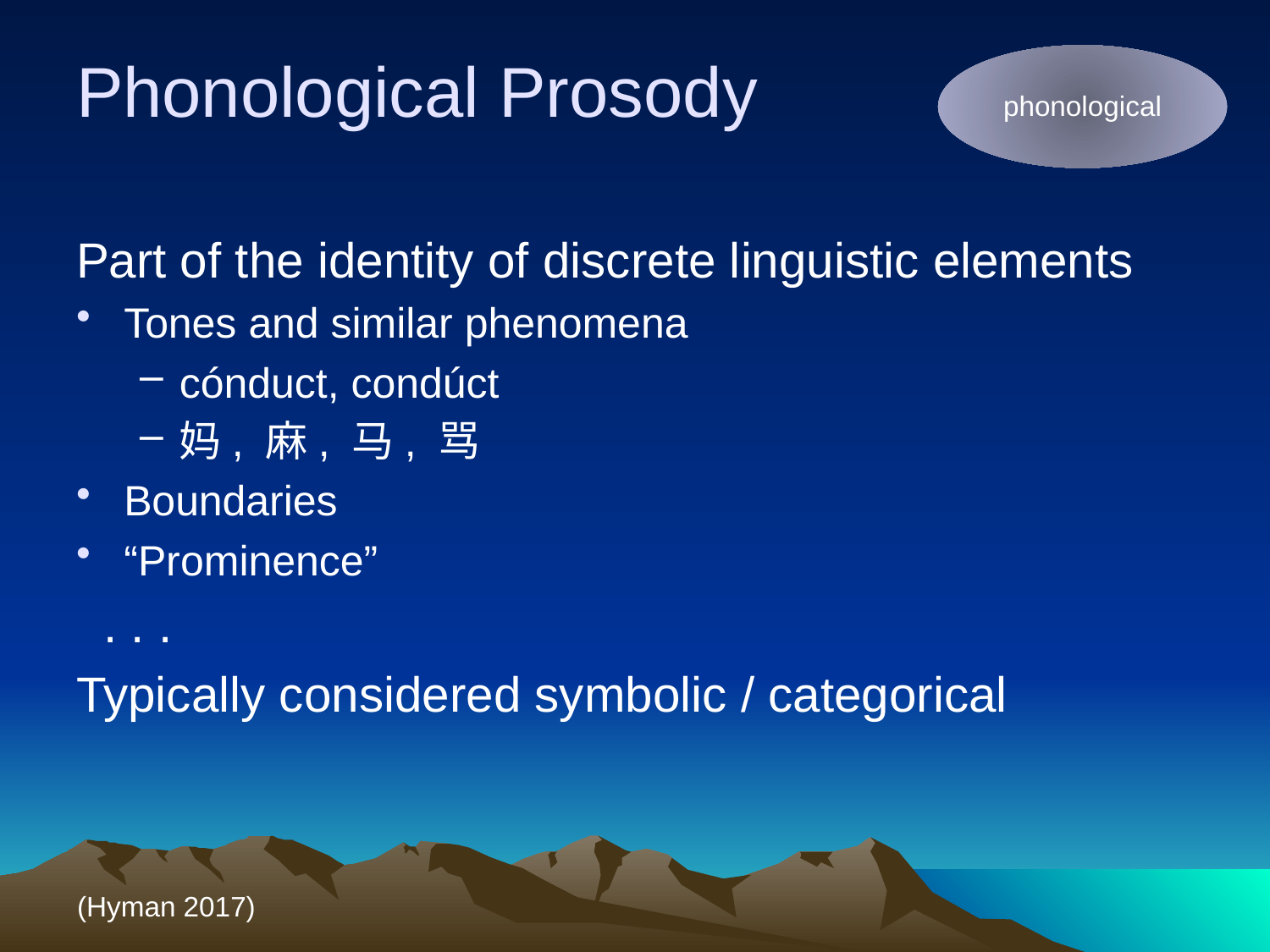

# Phonological Prosody

phonological
Part of the identity of discrete linguistic elements
Tones and similar phenomena
cónduct, condúct
妈, 麻, 马, 骂
Boundaries
“Prominence”
  . . .
Typically considered symbolic / categorical

(Hyman 2017)